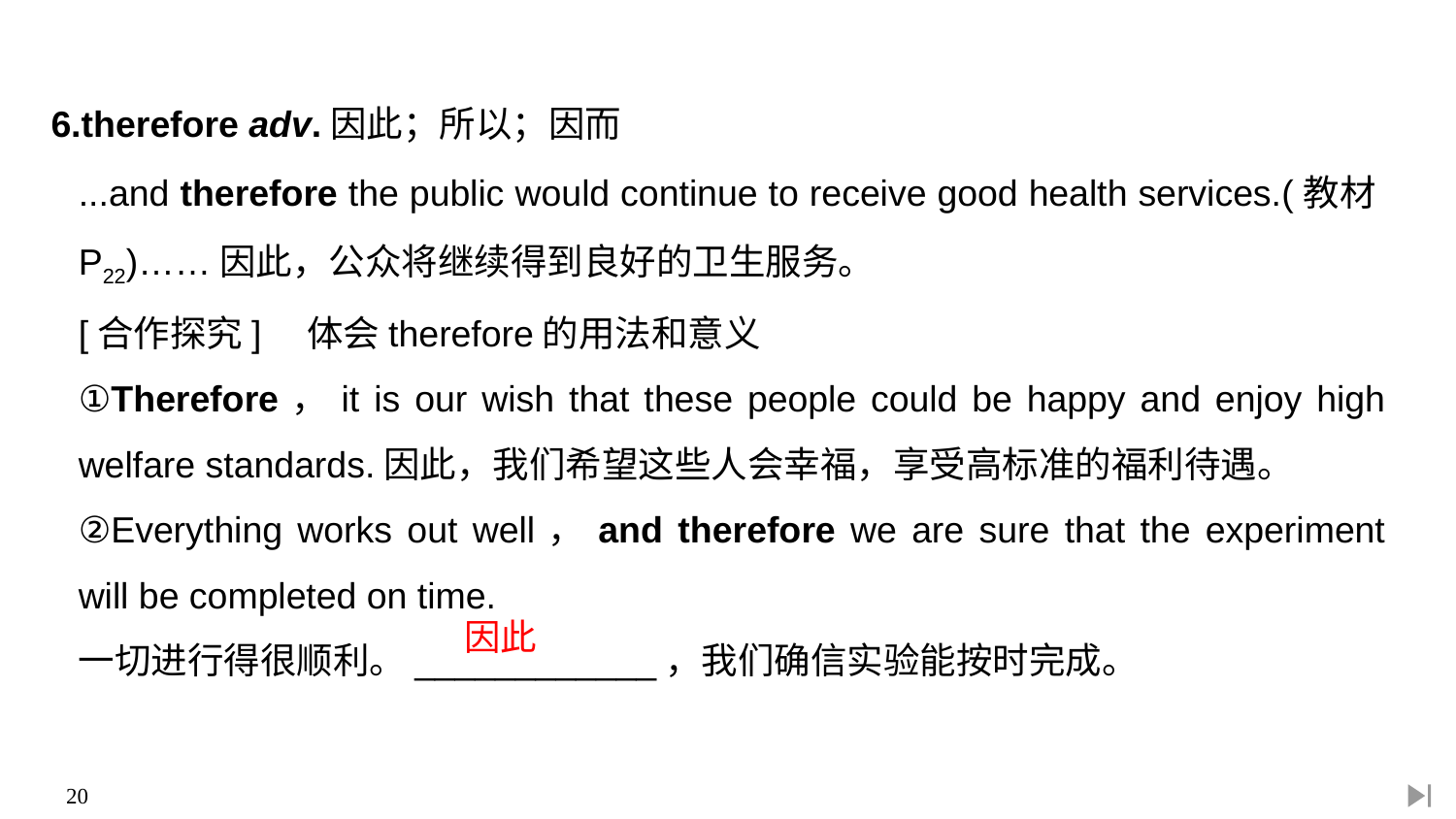

6.therefore adv.因此；所以；因而
...and therefore the public would continue to receive good health services.(教材P22)……因此，公众将继续得到良好的卫生服务。
[合作探究]　体会therefore的用法和意义
①Therefore，it is our wish that these people could be happy and enjoy high welfare standards.因此，我们希望这些人会幸福，享受高标准的福利待遇。
②Everything works out well，and therefore we are sure that the experiment will be completed on time.
一切进行得很顺利。____________，我们确信实验能按时完成。
因此